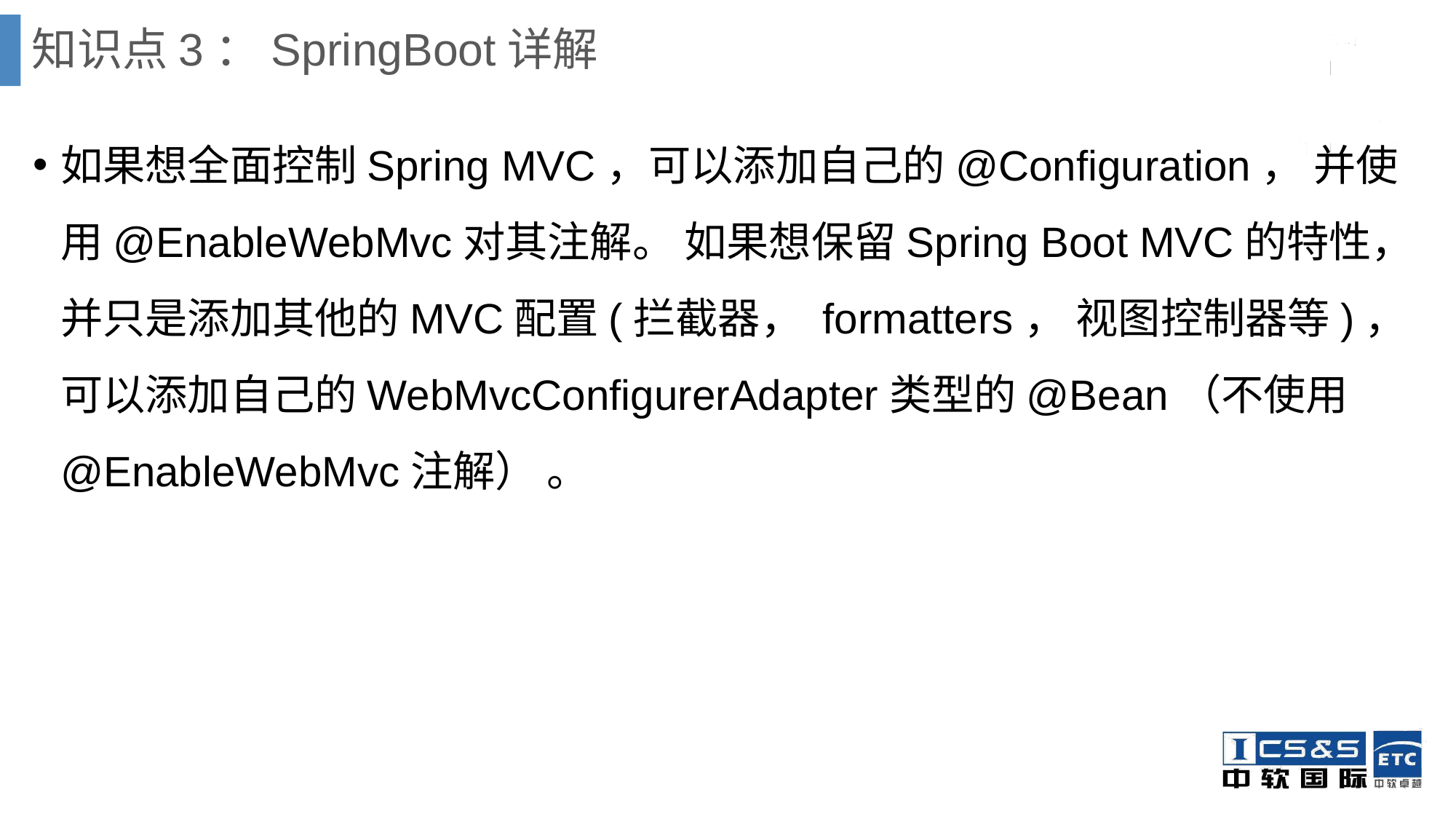

# 知识点3：SpringBoot详解
如果想全面控制Spring MVC，可以添加自己的@Configuration， 并使用@EnableWebMvc对其注解。 如果想保留Spring Boot MVC的特性， 并只是添加其他的MVC配置(拦截器， formatters， 视图控制器等)， 可以添加自己的WebMvcConfigurerAdapter类型的@Bean（不使用@EnableWebMvc注解） 。